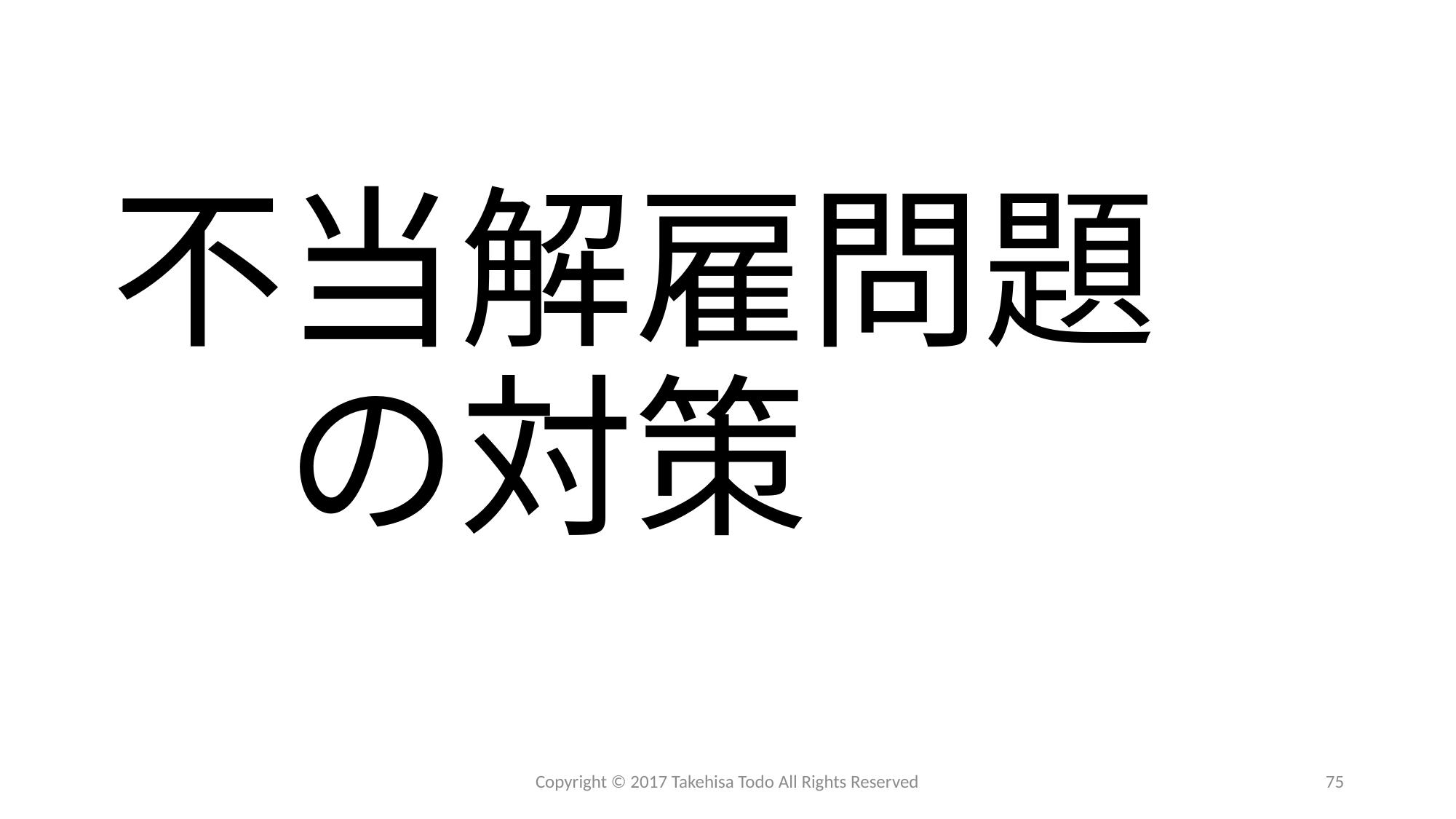

# 不当解雇問題 　の対策
Copyright © 2017 Takehisa Todo All Rights Reserved
75